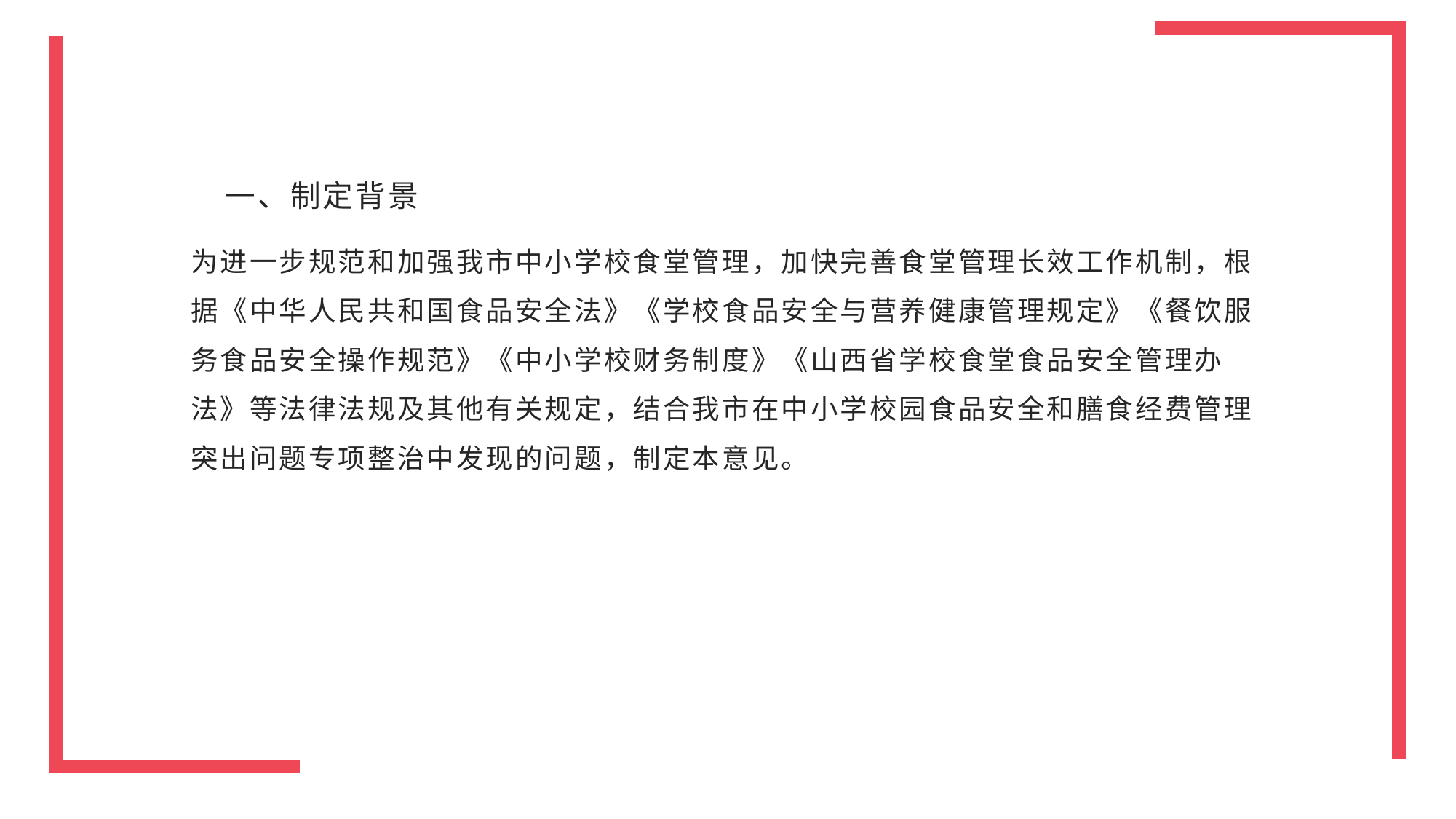

一、制定背景
为进一步规范和加强我市中小学校食堂管理，加快完善食堂管理长效工作机制，根据《中华人民共和国食品安全法》《学校食品安全与营养健康管理规定》《餐饮服务食品安全操作规范》《中小学校财务制度》《山西省学校食堂食品安全管理办法》等法律法规及其他有关规定，结合我市在中小学校园食品安全和膳食经费管理突出问题专项整治中发现的问题，制定本意见。